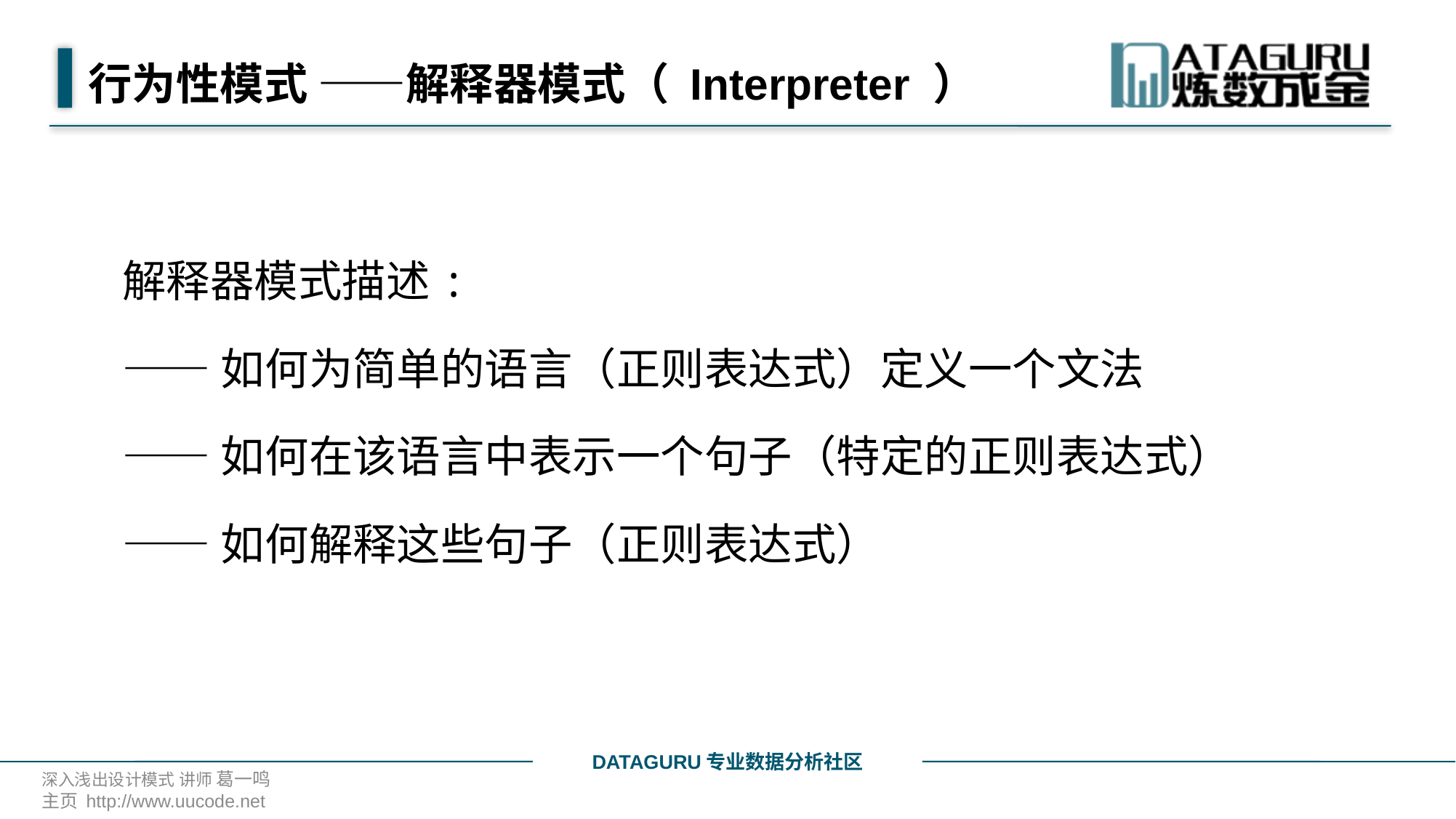

# 行为性模式 ——解释器模式（ Interpreter ）
解释器模式描述:
——如何为简单的语言（正则表达式）定义一个文法
——如何在该语言中表示一个句子（特定的正则表达式）
——如何解释这些句子（正则表达式）